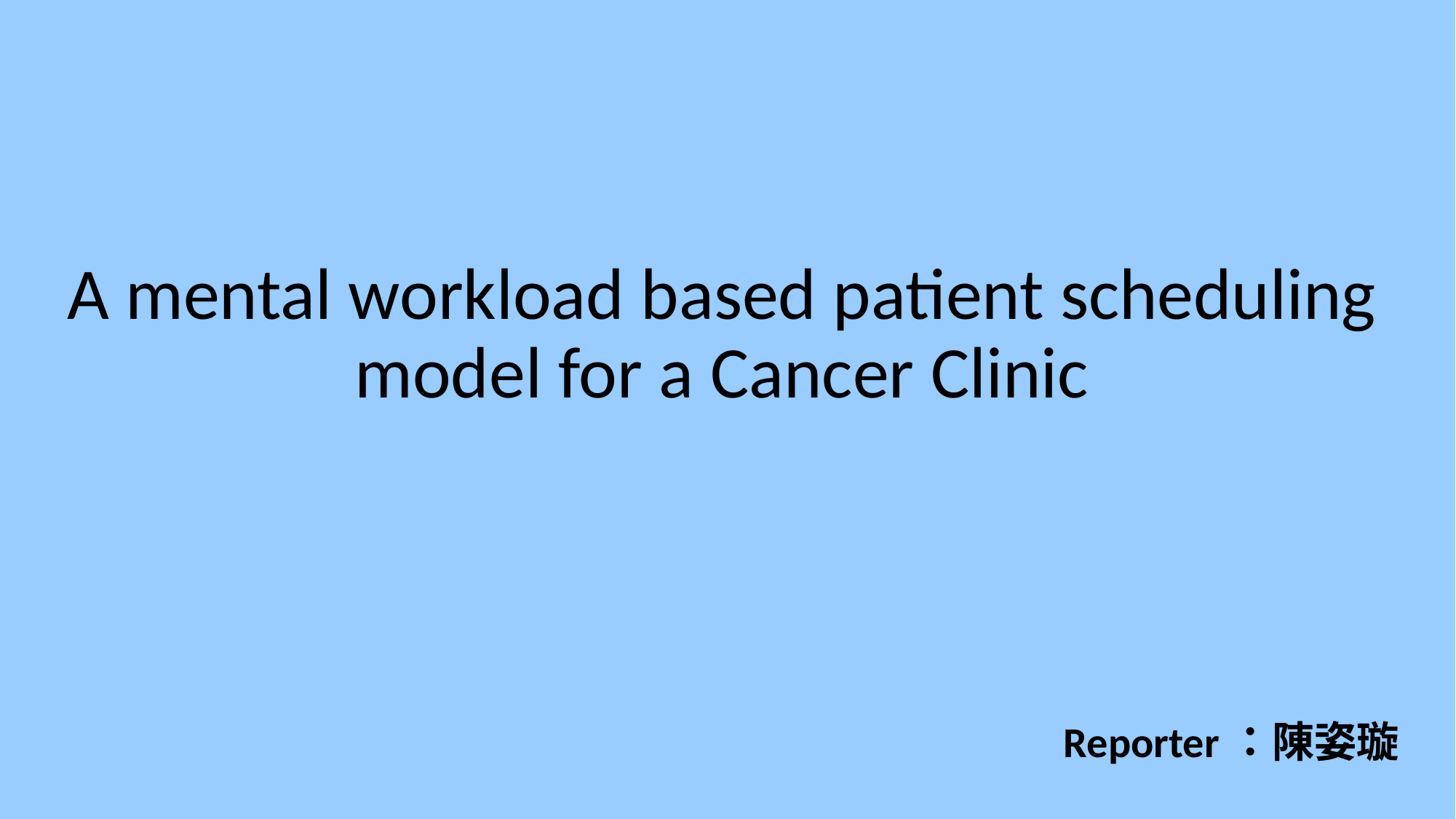

# A mental workload based patient scheduling model for a Cancer Clinic
Reporter：陳姿璇